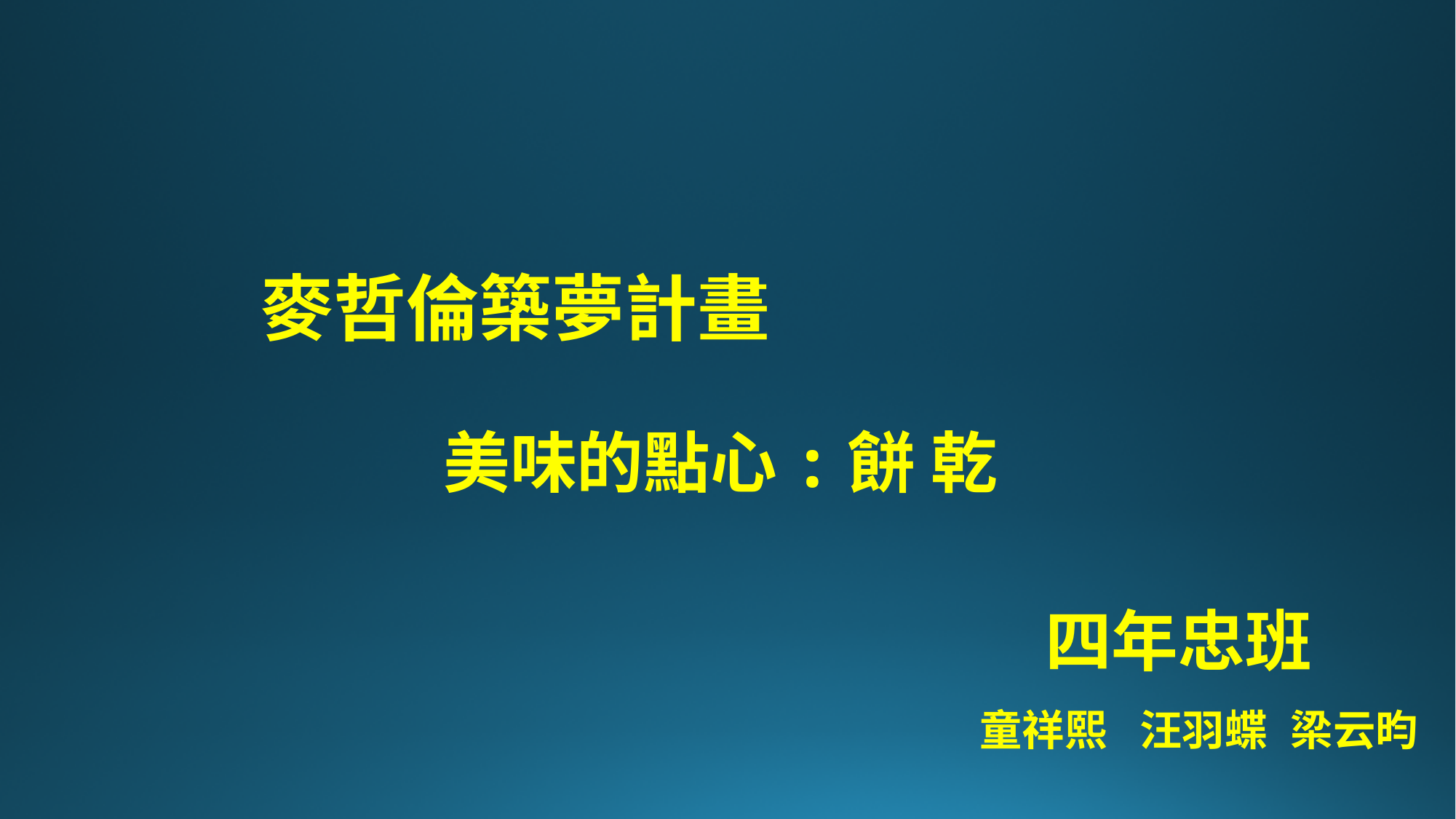

麥哲倫築夢計畫
美味的點心:餅 乾
四年忠班
童祥熙
汪羽蝶
梁云昀